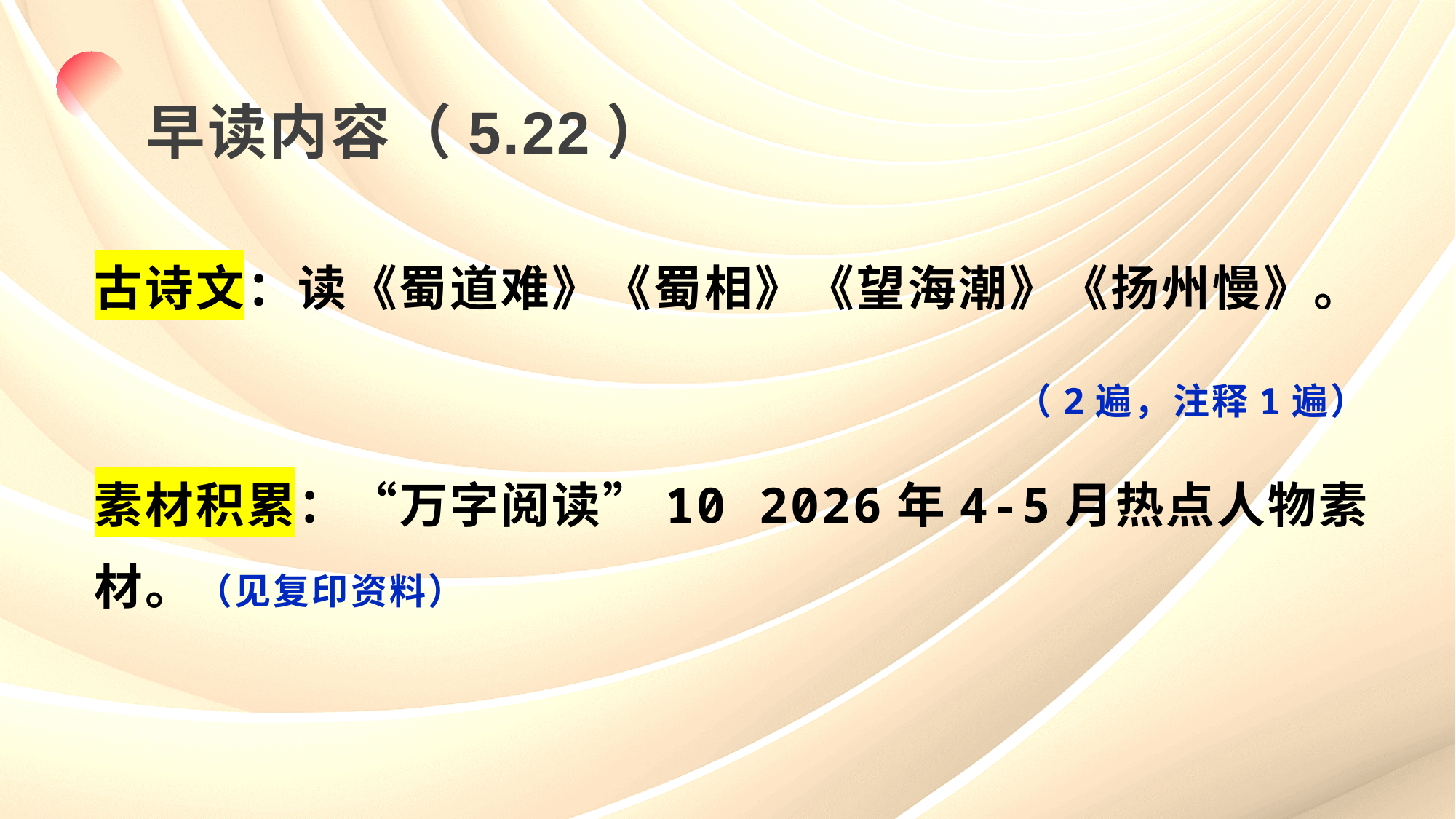

早读内容（5.22）
古诗文：读《蜀道难》《蜀相》《望海潮》《扬州慢》。
                                                                    （2遍，注释1遍）
素材积累：“万字阅读”10 2026年4-5月热点人物素材。（见复印资料）